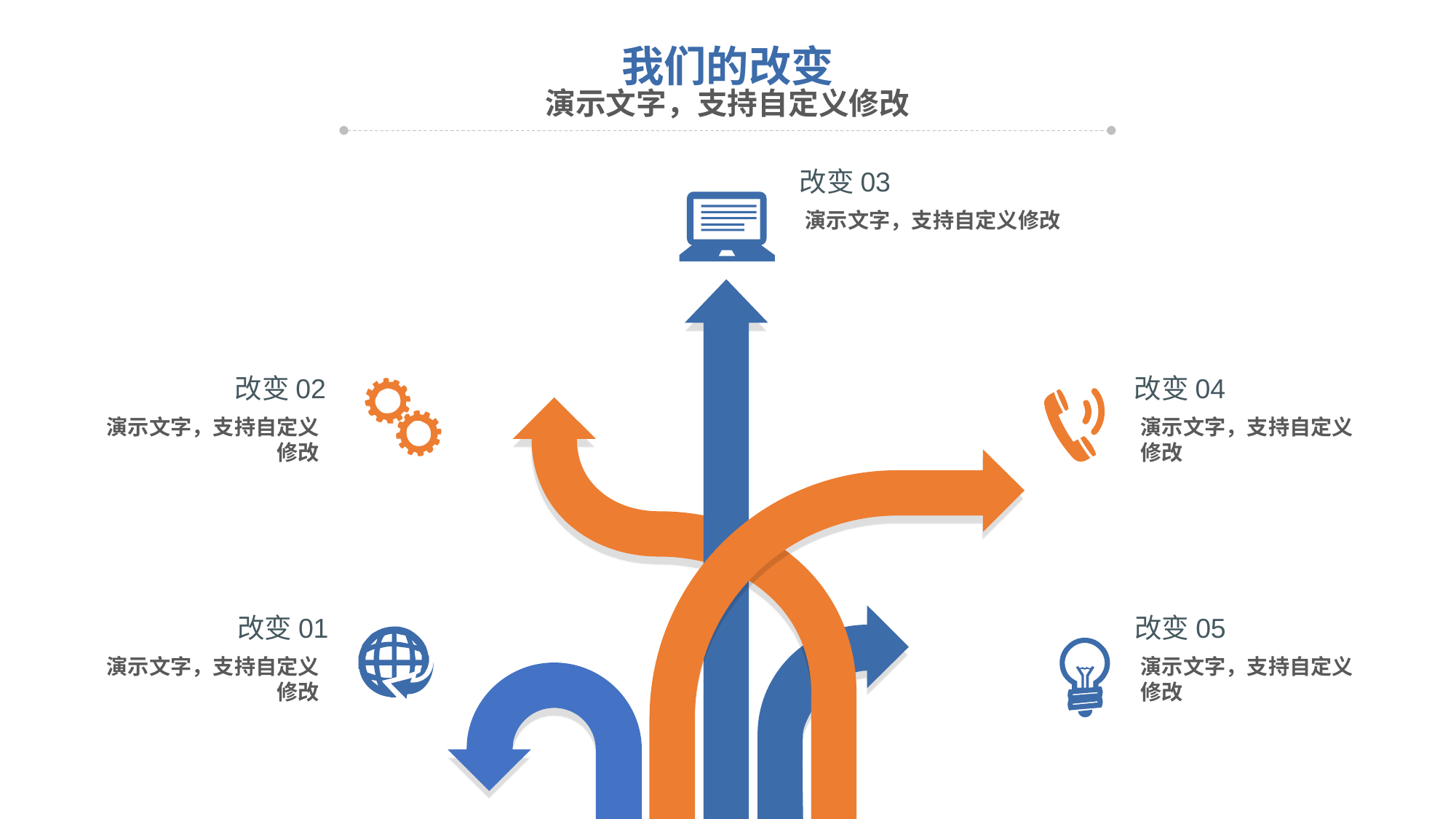

我们的改变
演示文字，支持自定义修改
改变03

演示文字，支持自定义修改
改变02
改变04

演示文字，支持自定义修改
演示文字，支持自定义修改
改变01
改变05

演示文字，支持自定义修改
演示文字，支持自定义修改